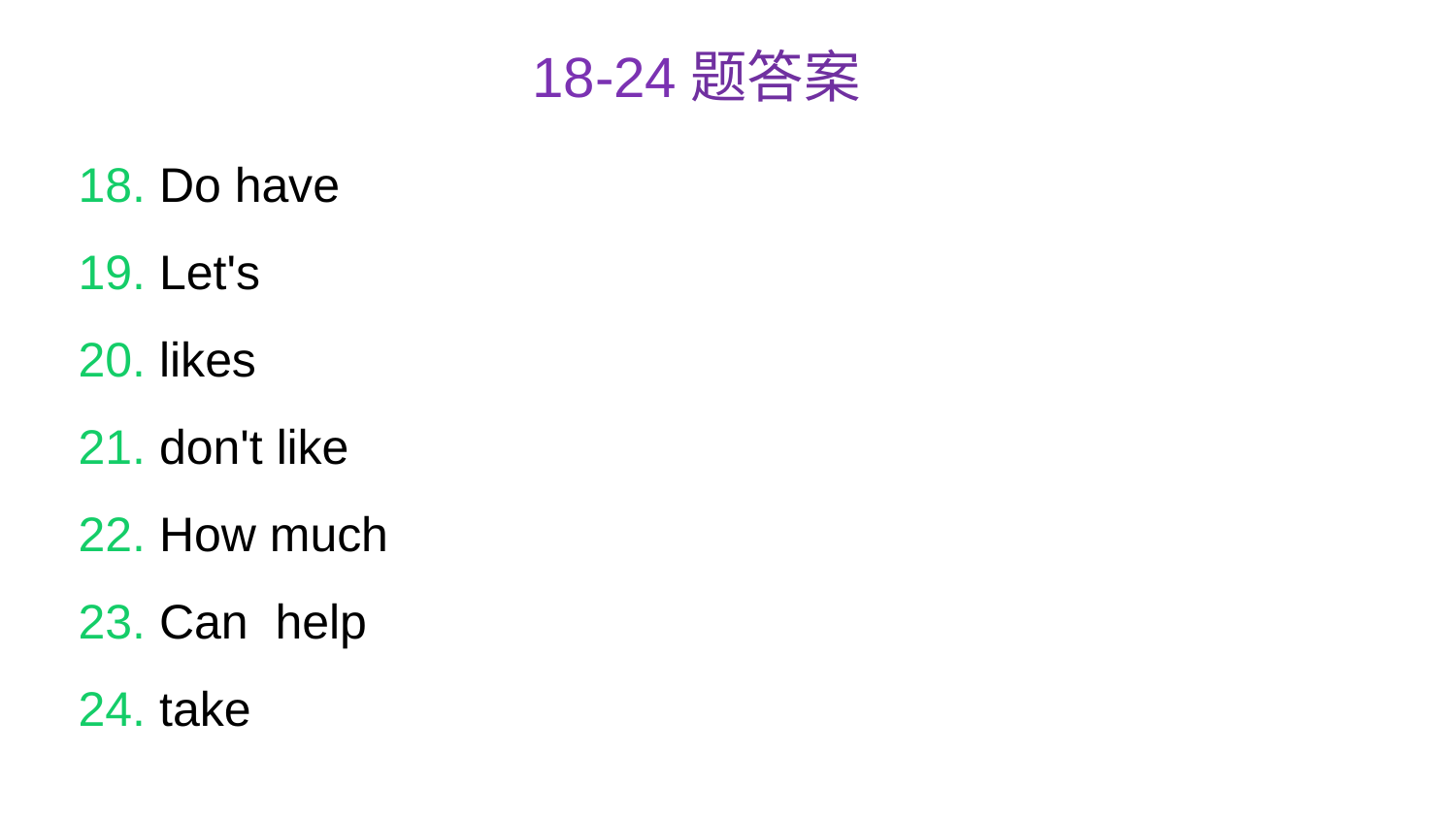

18-24题答案
18. Do have
19. Let's
20. likes
21. don't like
22. How much
23. Can  help
24. take